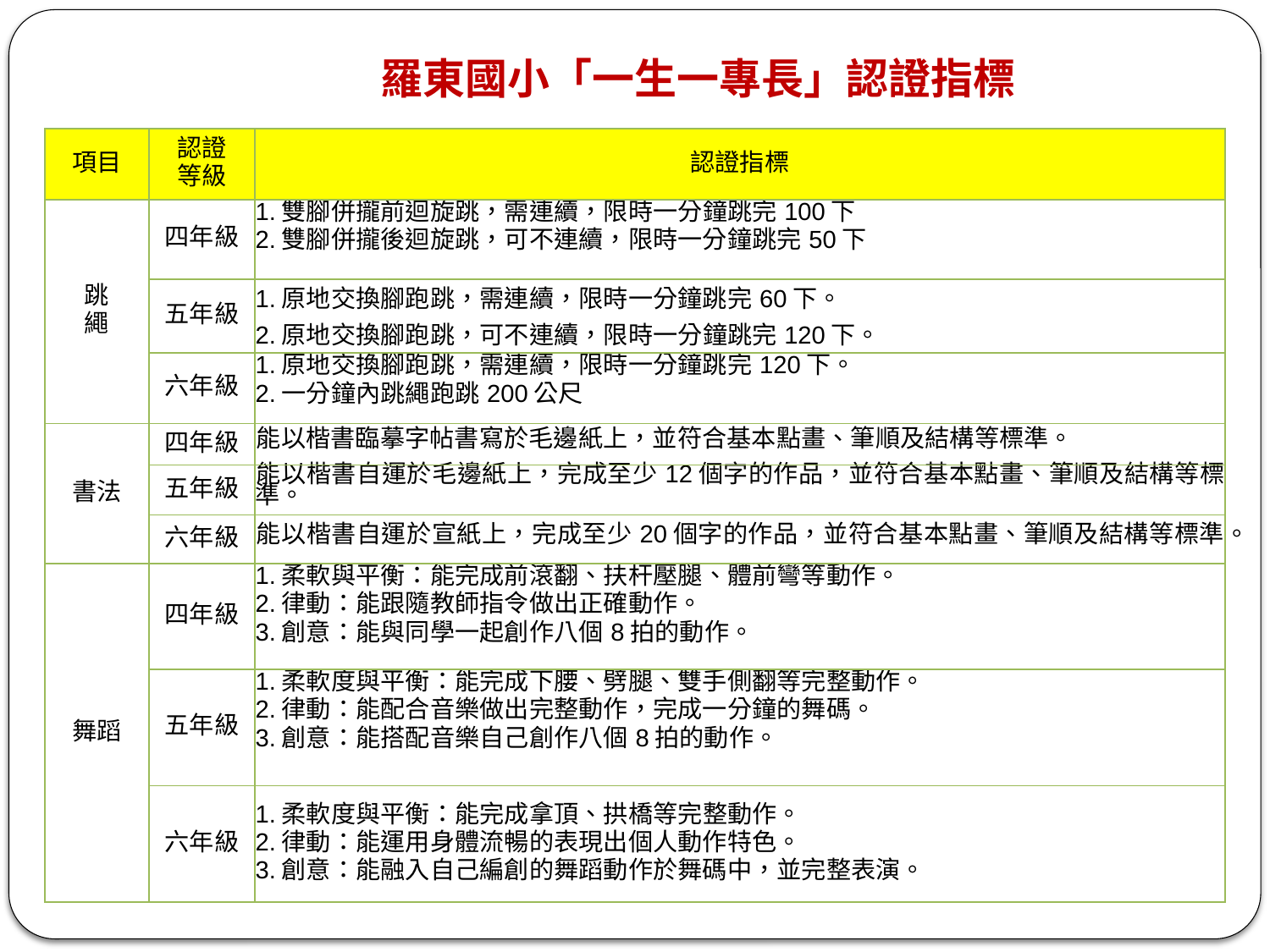

羅東國小「一生一專長」認證指標
| 項目 | 認證 等級 | 認證指標 |
| --- | --- | --- |
| 跳 繩 | 四年級 | 1.雙腳併攏前迴旋跳，需連續，限時一分鐘跳完100下 2.雙腳併攏後迴旋跳，可不連續，限時一分鐘跳完50下 |
|  | 五年級 | 1.原地交換腳跑跳，需連續，限時一分鐘跳完60下。 2.原地交換腳跑跳，可不連續，限時一分鐘跳完120下。 |
|  | 六年級 | 1.原地交換腳跑跳，需連續，限時一分鐘跳完120下。 2.一分鐘內跳繩跑跳200公尺 |
| 書法 | 四年級 | 能以楷書臨摹字帖書寫於毛邊紙上，並符合基本點畫、筆順及結構等標準。 |
|  | 五年級 | 能以楷書自運於毛邊紙上，完成至少12個字的作品，並符合基本點畫、筆順及結構等標準。 |
|  | 六年級 | 能以楷書自運於宣紙上，完成至少20個字的作品，並符合基本點畫、筆順及結構等標準。 |
| 舞蹈 | 四年級 | 1.柔軟與平衡：能完成前滾翻、扶杆壓腿、體前彎等動作。 2.律動：能跟隨教師指令做出正確動作。 3.創意：能與同學一起創作八個8拍的動作。 |
|  | 五年級 | 1.柔軟度與平衡：能完成下腰、劈腿、雙手側翻等完整動作。 2.律動：能配合音樂做出完整動作，完成一分鐘的舞碼。 3.創意：能搭配音樂自己創作八個8拍的動作。 |
|  | 六年級 | 1.柔軟度與平衡：能完成拿頂、拱橋等完整動作。 2.律動：能運用身體流暢的表現出個人動作特色。 3.創意：能融入自己編創的舞蹈動作於舞碼中，並完整表演。 |